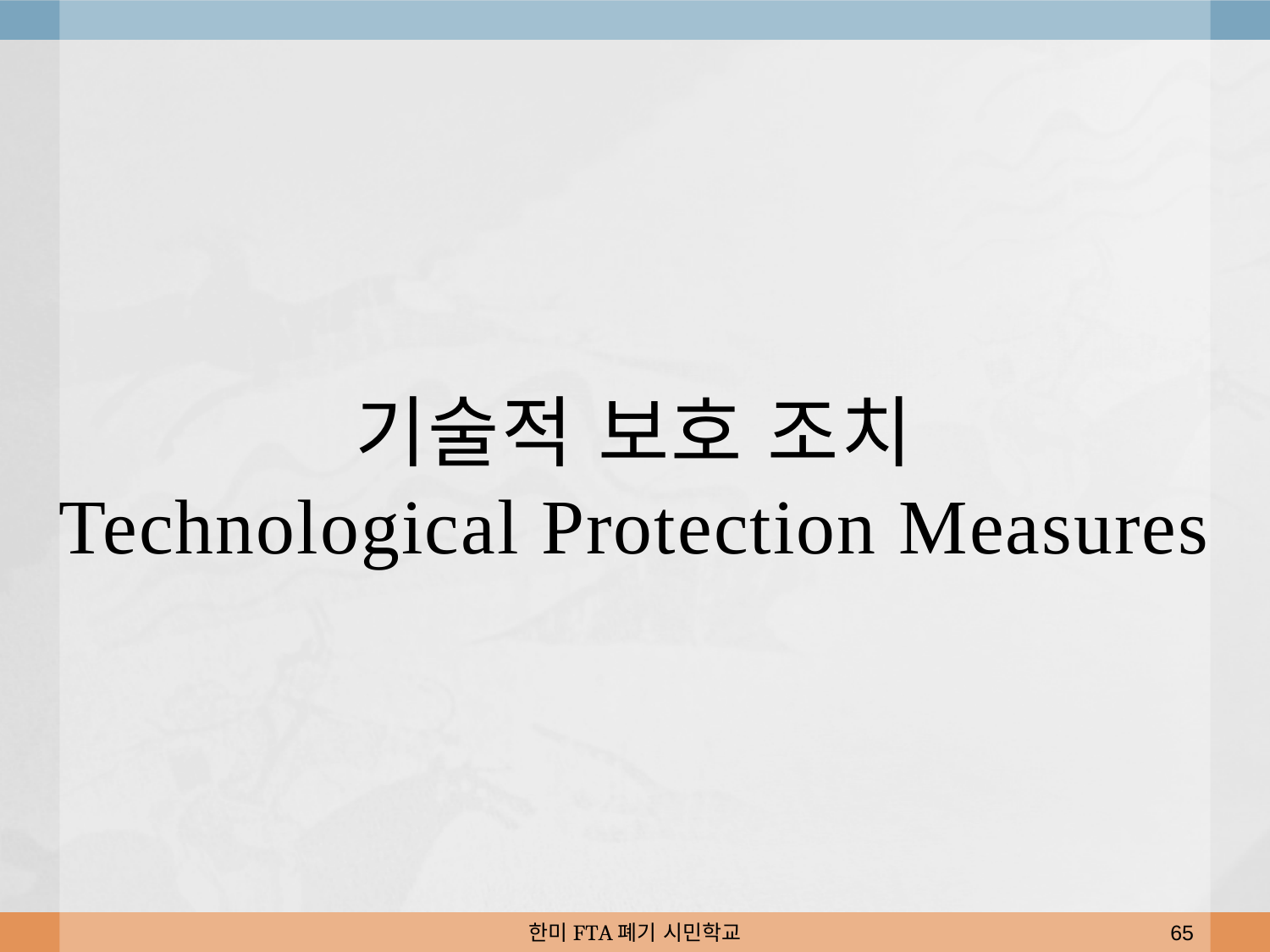

# 기술적 보호 조치 Technological Protection Measures
한미FTA폐기 시민학교
65